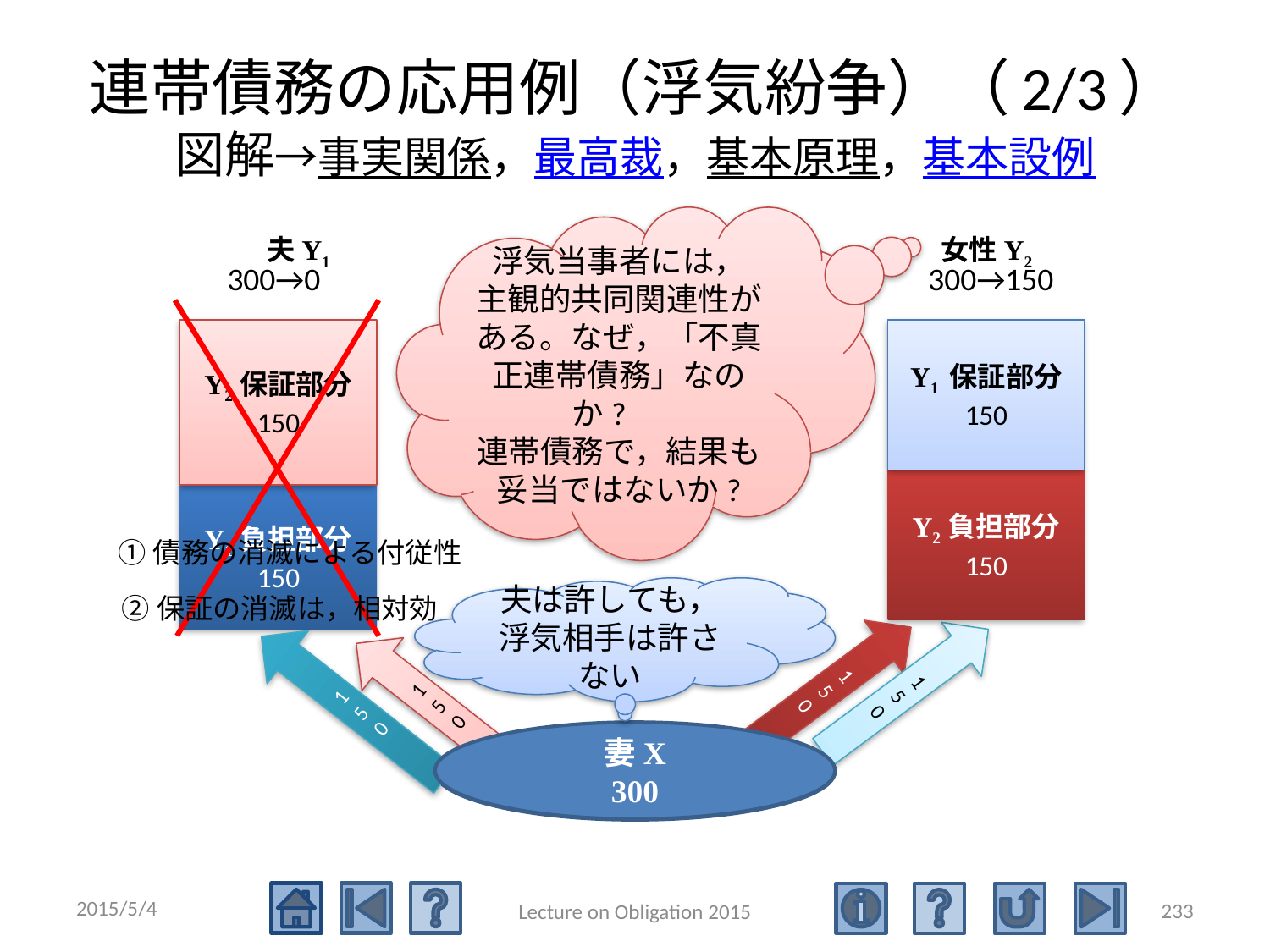

# 連帯債務の応用例（浮気紛争）（2/3） 図解→事実関係，最高裁，基本原理，基本設例
浮気当事者には，
主観的共同関連性がある。なぜ，「不真正連帯債務」なのか?
連帯債務で，結果も妥当ではないか?
夫Y1
女性Y2
300→0
300→150
Y2保証部分
150
Y1 保証部分
150
Y2負担部分
150
Y1負担部分
150
①債務の消滅による付従性
夫は許しても，浮気相手は許さない
②保証の消滅は，相対効
150
150
150
150
妻X
300
妻X
300→150
2015/5/4
233
Lecture on Obligation 2015